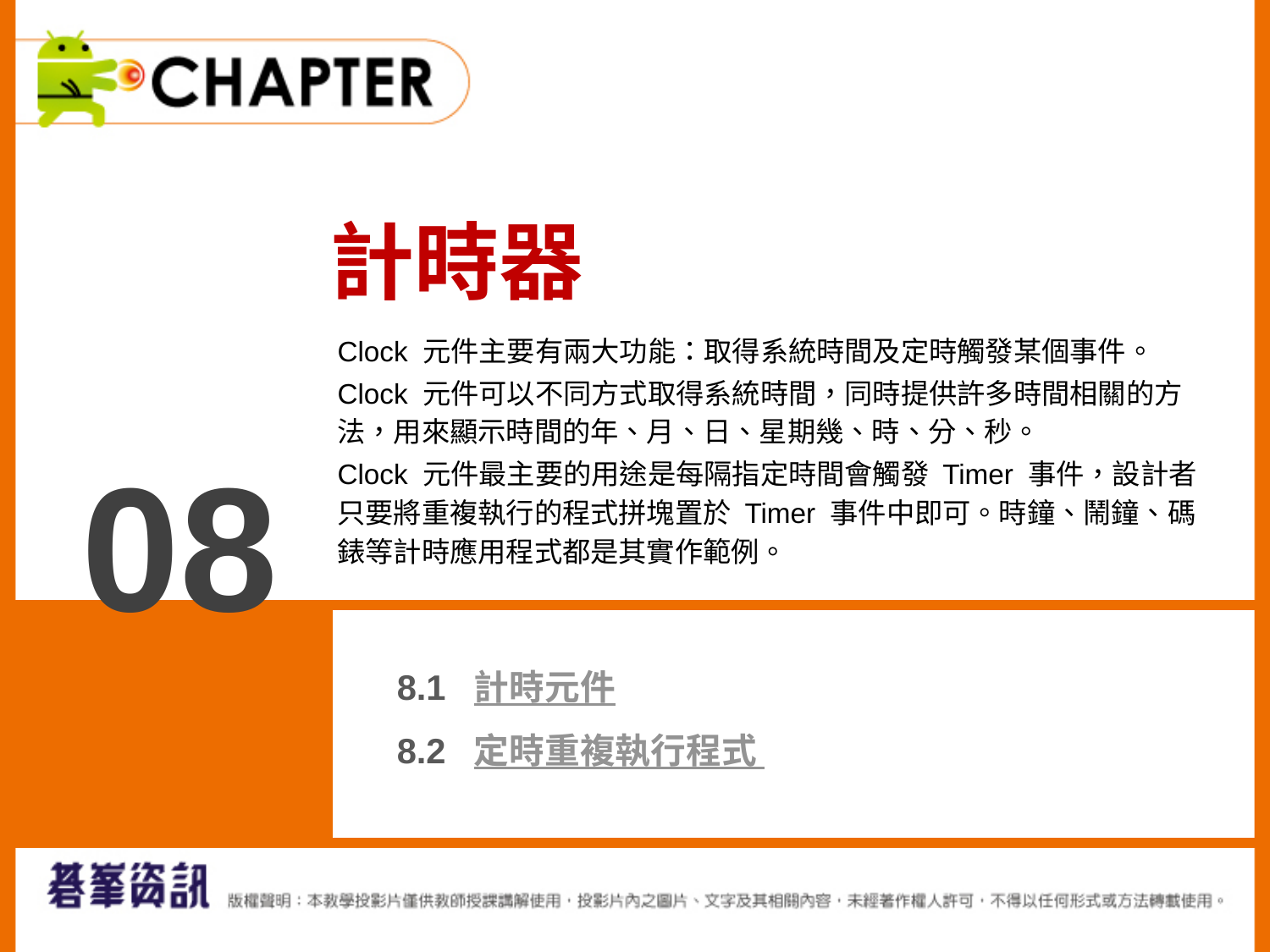

計時器
Clock 元件主要有兩大功能：取得系統時間及定時觸發某個事件。
Clock 元件可以不同方式取得系統時間，同時提供許多時間相關的方法，用來顯示時間的年、月、日、星期幾、時、分、秒。
Clock 元件最主要的用途是每隔指定時間會觸發 Timer 事件，設計者只要將重複執行的程式拼塊置於 Timer 事件中即可。時鐘、鬧鐘、碼錶等計時應用程式都是其實作範例。
08
8.1  計時元件
8.2  定時重複執行程式